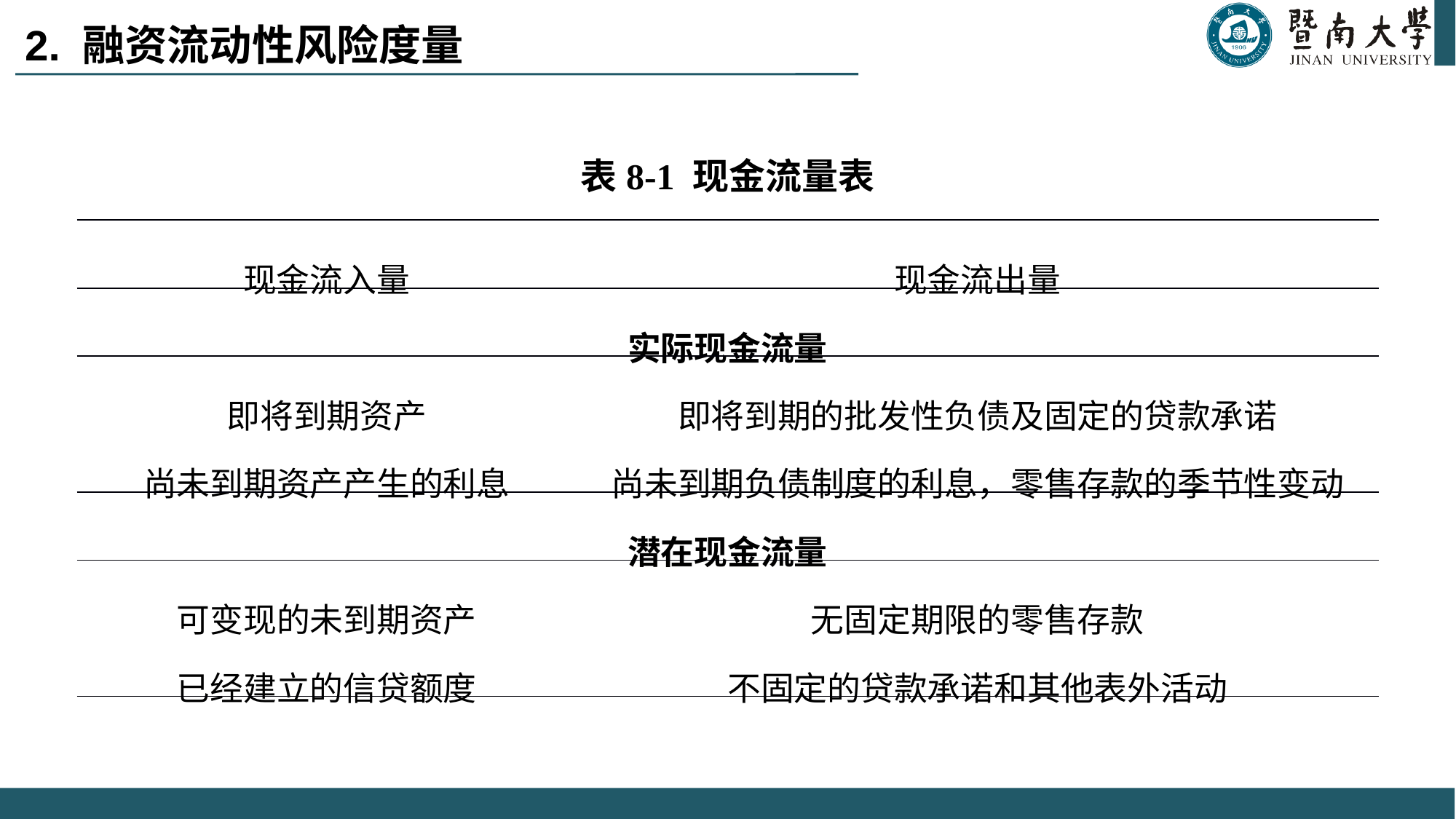

# 2. 融资流动性风险度量

表8-1 现金流量表
| 现金流入量 | 现金流出量 |
| --- | --- |
| 实际现金流量 |  |
| 即将到期资产 | 即将到期的批发性负债及固定的贷款承诺 |
| 尚未到期资产产生的利息 | 尚未到期负债制度的利息，零售存款的季节性变动 |
| 潜在现金流量 |  |
| 可变现的未到期资产 | 无固定期限的零售存款 |
| 已经建立的信贷额度 | 不固定的贷款承诺和其他表外活动 |